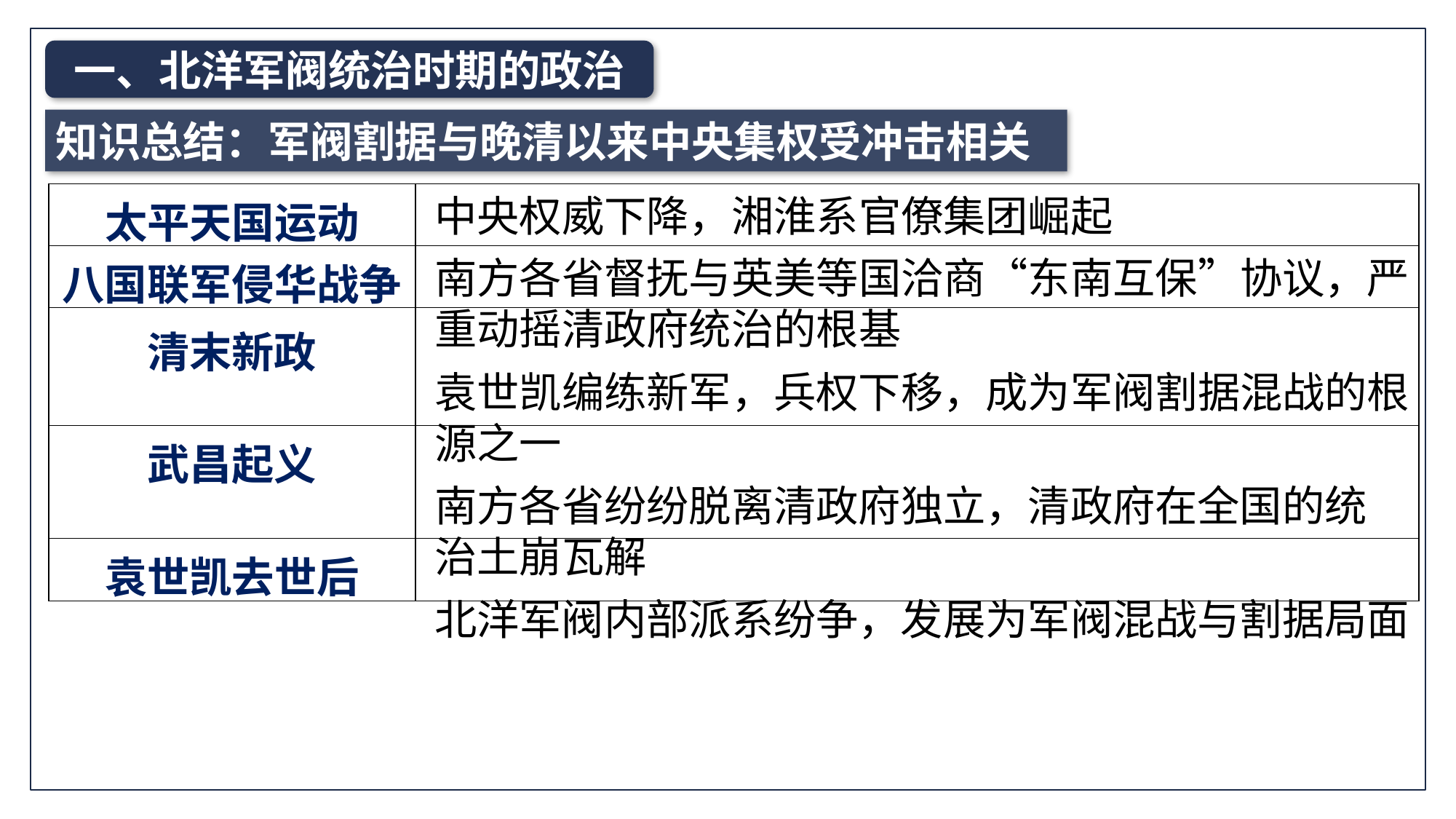

一、北洋军阀统治时期的政治
知识总结：军阀割据与晚清以来中央集权受冲击相关
| 太平天国运动 |  |
| --- | --- |
| 八国联军侵华战争 |  |
| 清末新政 |  |
| 武昌起义 |  |
| 袁世凯去世后 |  |
中央权威下降，湘淮系官僚集团崛起
南方各省督抚与英美等国洽商“东南互保”协议，严重动摇清政府统治的根基
袁世凯编练新军，兵权下移，成为军阀割据混战的根源之一
南方各省纷纷脱离清政府独立，清政府在全国的统治土崩瓦解
北洋军阀内部派系纷争，发展为军阀混战与割据局面